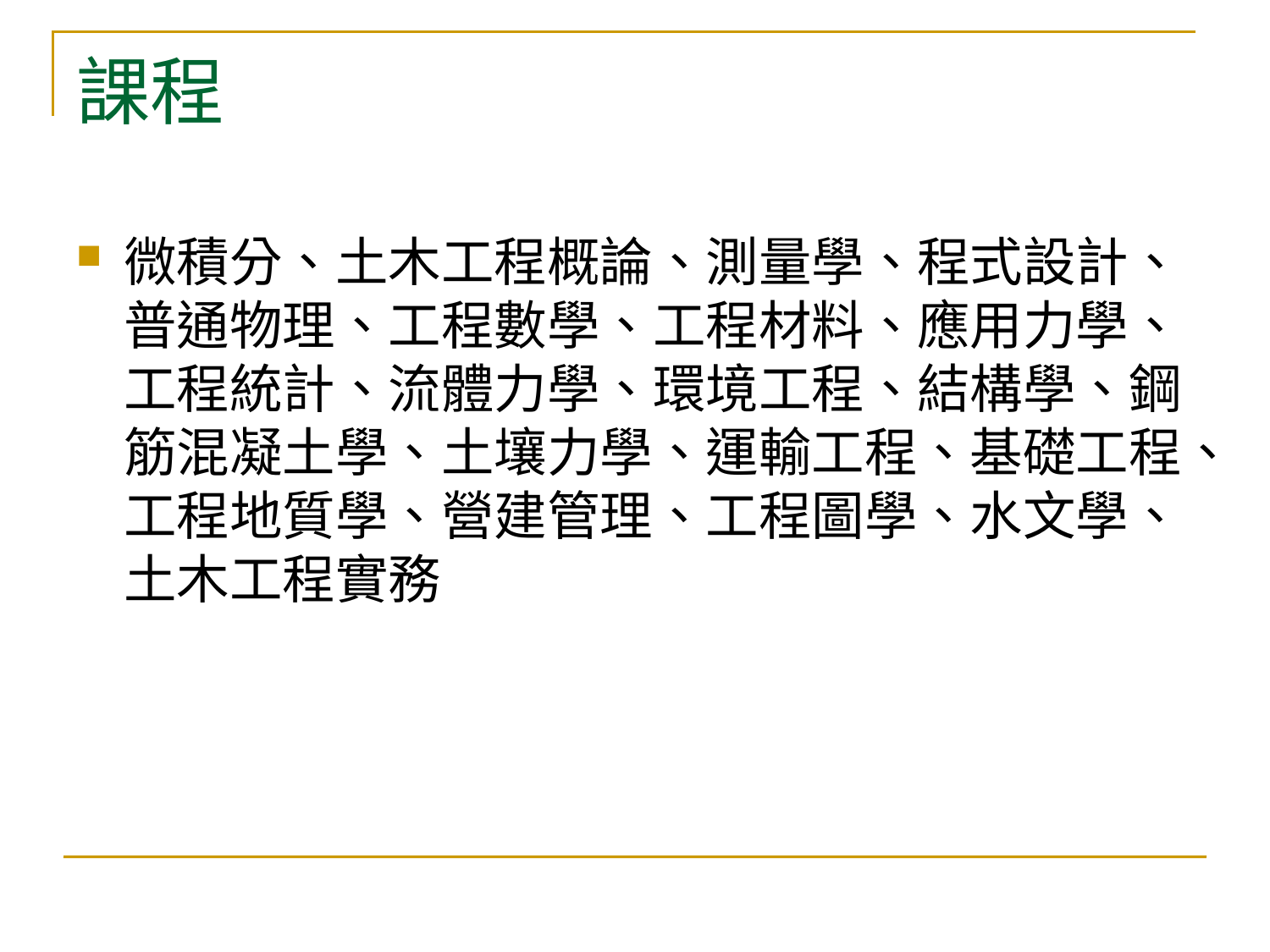

# 課程
微積分、土木工程概論、測量學、程式設計、普通物理、工程數學、工程材料、應用力學、工程統計、流體力學、環境工程、結構學、鋼筋混凝土學、土壤力學、運輸工程、基礎工程、工程地質學、營建管理、工程圖學、水文學、土木工程實務